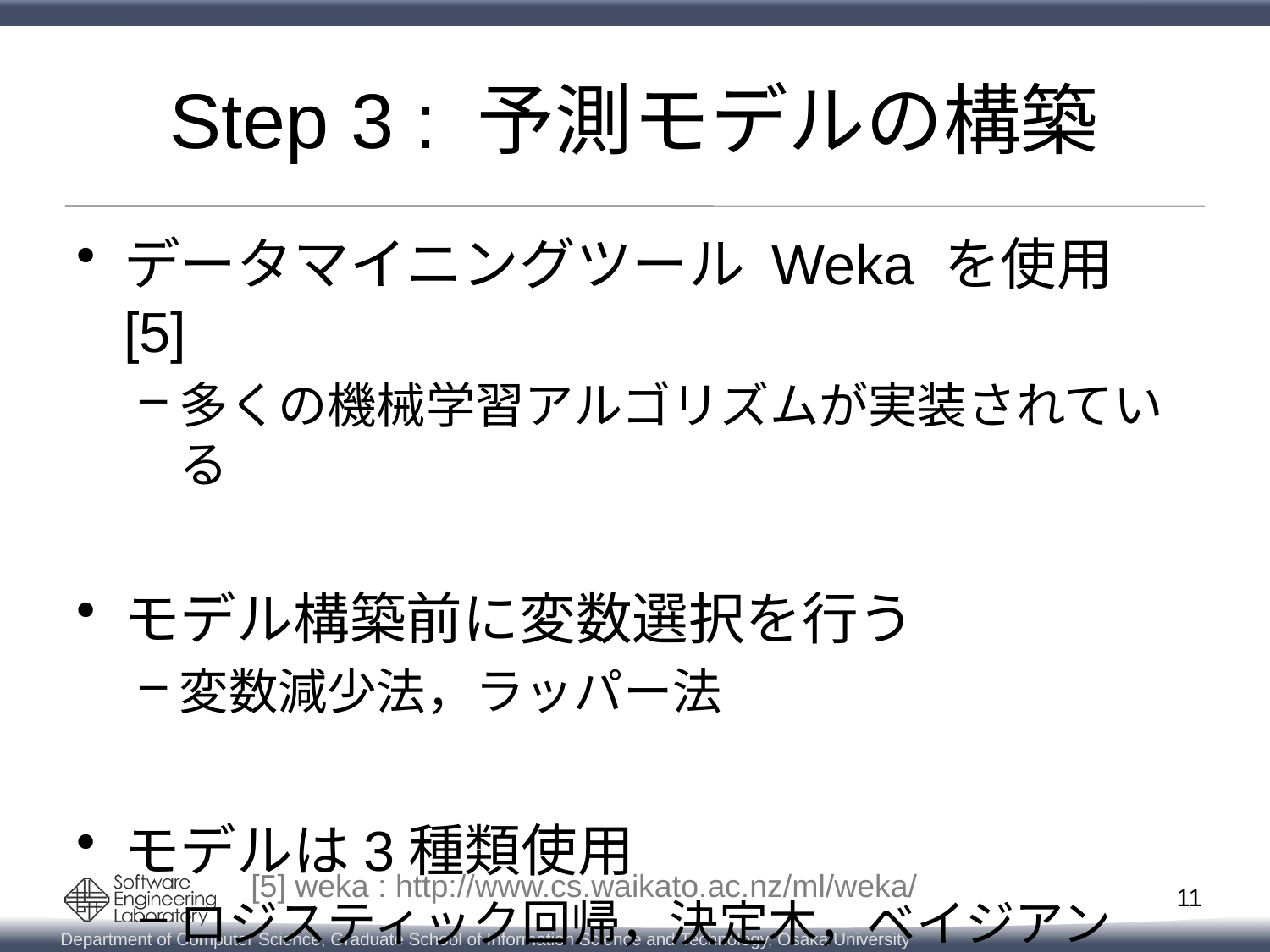

# Step 3 : 予測モデルの構築
データマイニングツール Weka を使用 [5]
多くの機械学習アルゴリズムが実装されている

モデル構築前に変数選択を行う
変数減少法，ラッパー法

モデルは3種類使用
ロジスティック回帰，決定木，ベイジアンネット

[5] weka : http://www.cs.waikato.ac.nz/ml/weka/
11